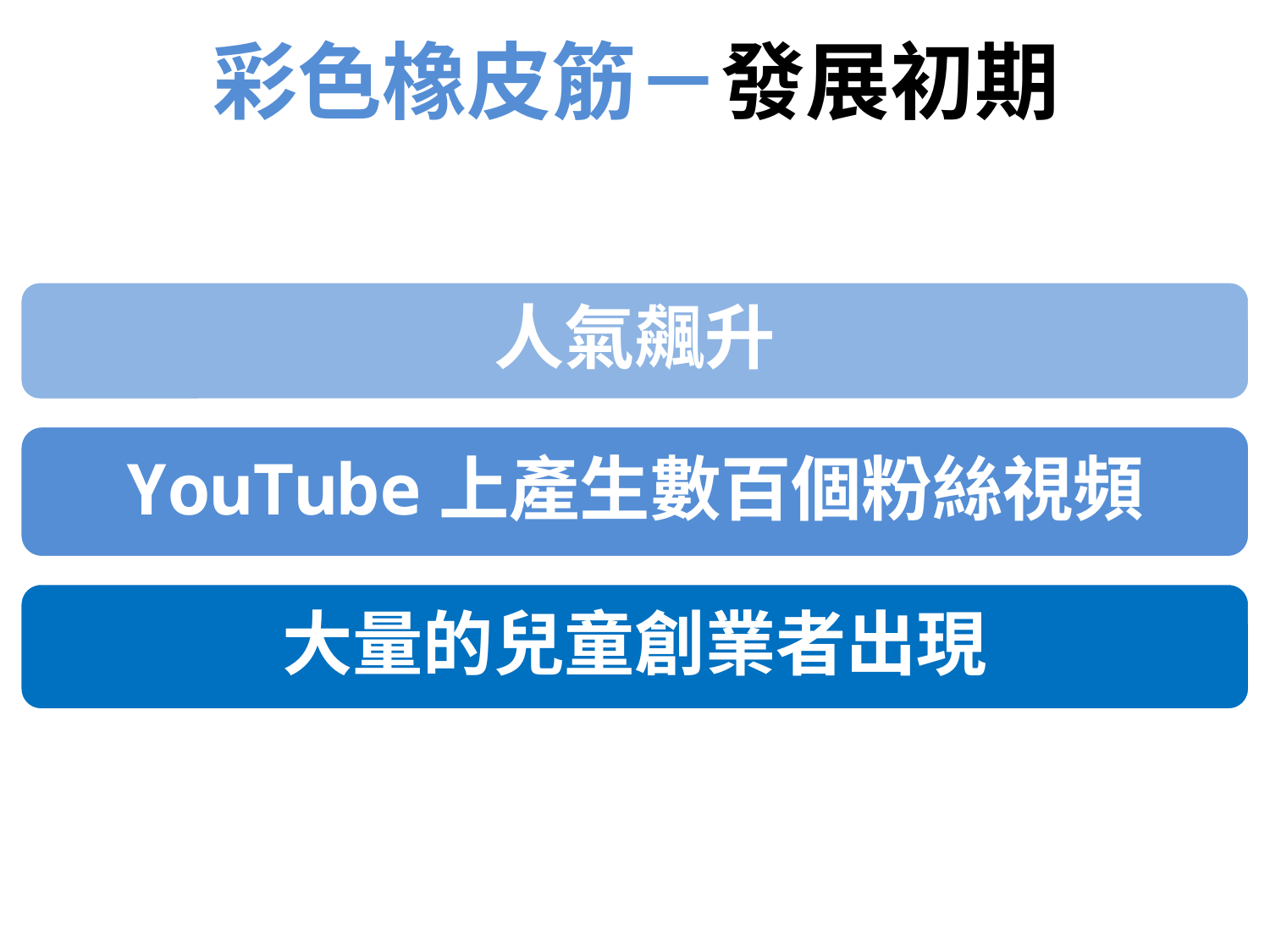

# 彩色橡皮筋－發展初期
人氣飆升
YouTube上產生數百個粉絲視頻
大量的兒童創業者出現